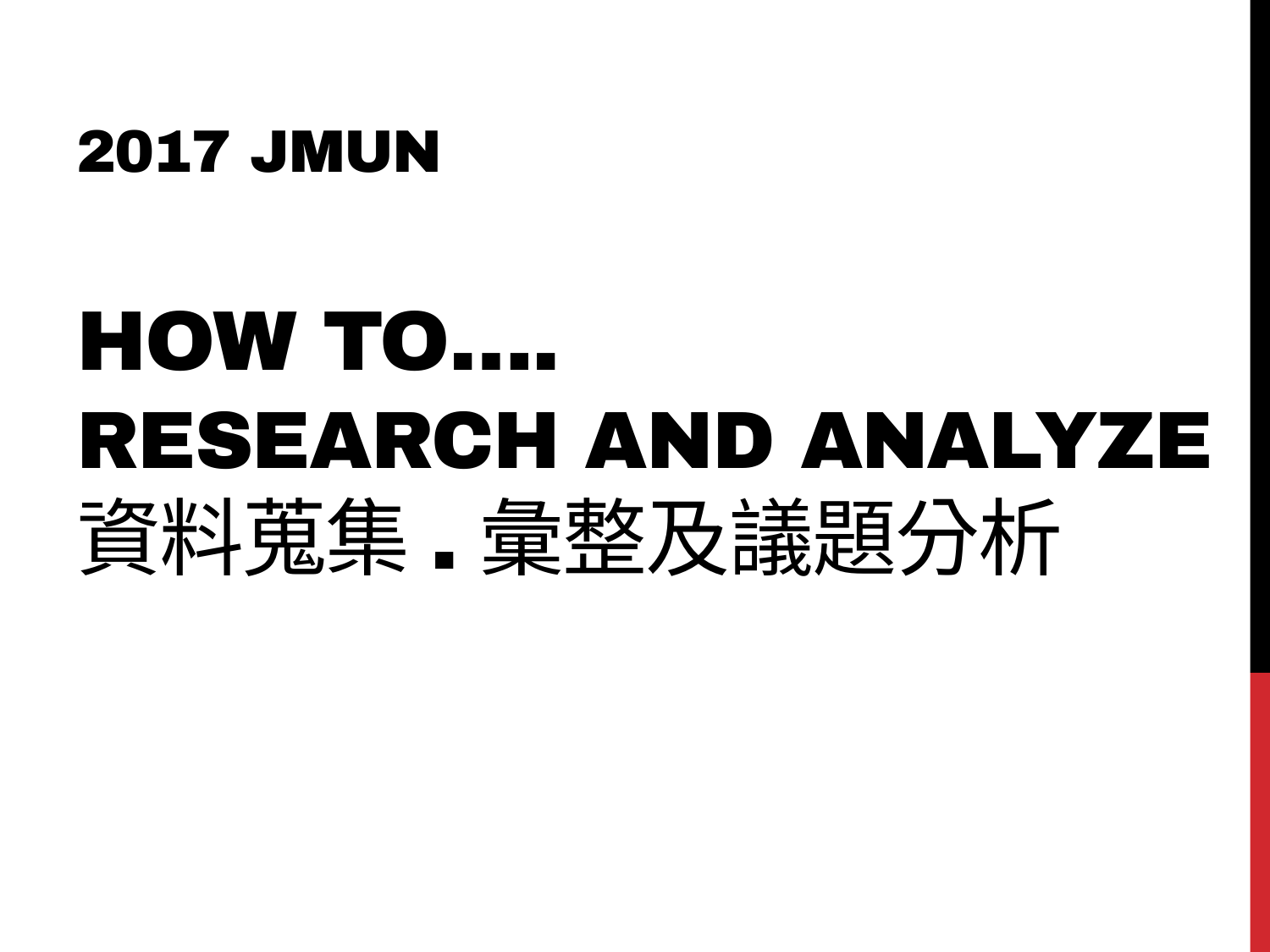

# 2017 Jmun How to…. Research and analyze 資料蒐集.彙整及議題分析